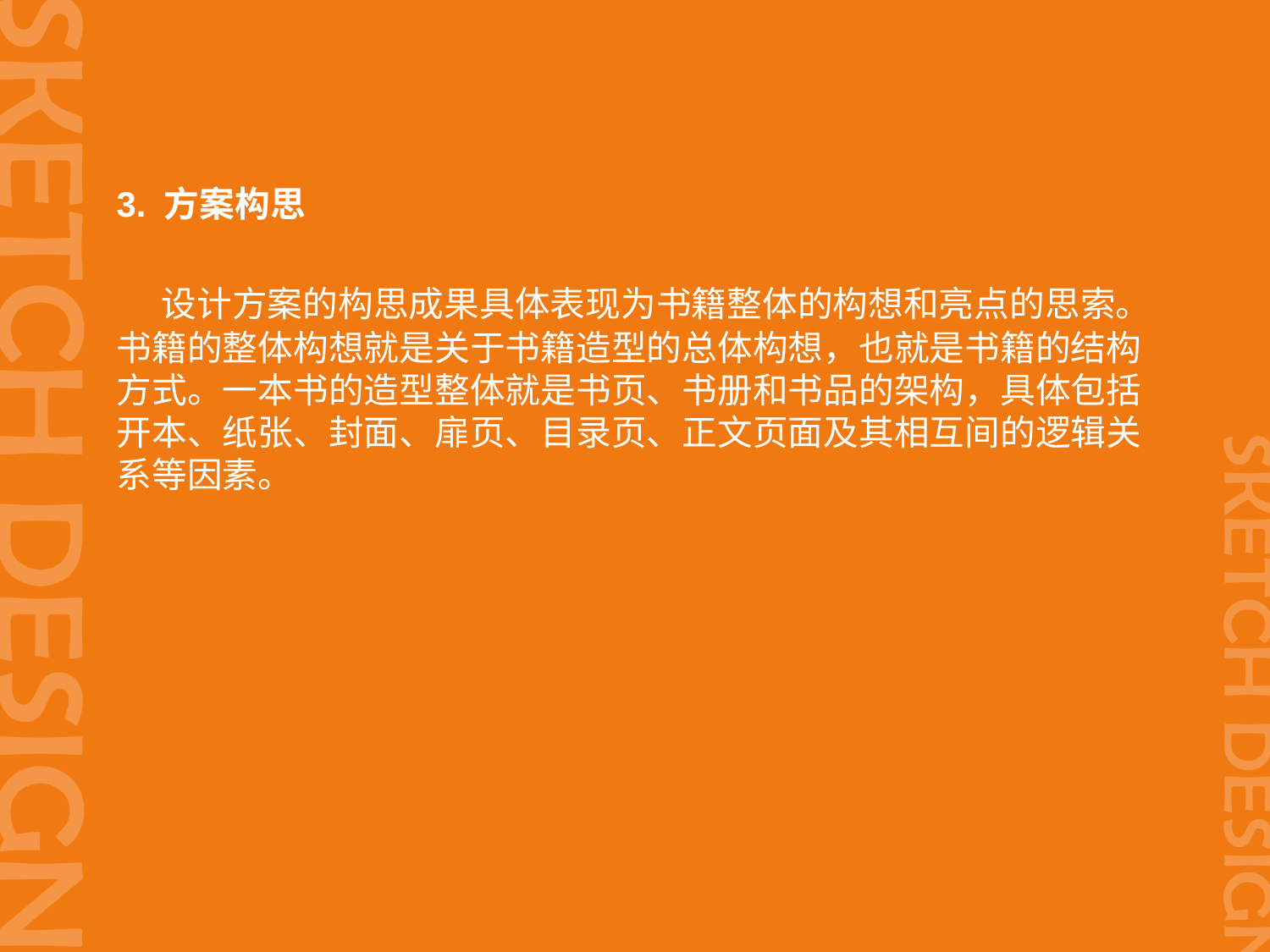

3. 方案构思
    设计方案的构思成果具体表现为书籍整体的构想和亮点的思索。书籍的整体构想就是关于书籍造型的总体构想，也就是书籍的结构方式。一本书的造型整体就是书页、书册和书品的架构，具体包括开本、纸张、封面、扉页、目录页、正文页面及其相互间的逻辑关系等因素。